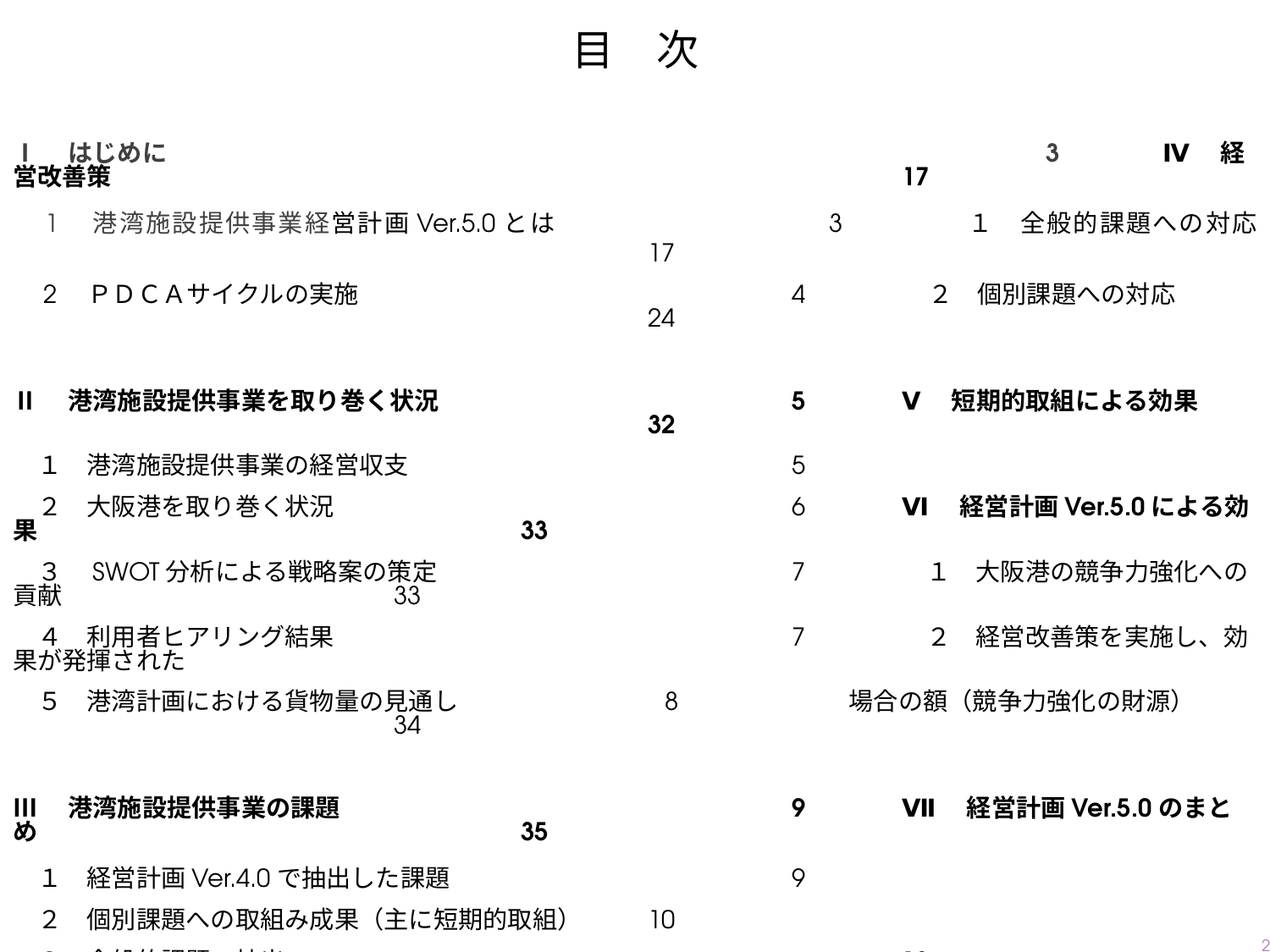

# 目　次
Ⅰ　はじめに							  3	 Ⅳ　経営改善策							17
　1　港湾施設提供事業経営計画Ver.5.0とは		  3	　１　全般的課題への対応					17
　2　ＰＤＣＡサイクルの実施				  4	   ２　個別課題への対応					24

Ⅱ　港湾施設提供事業を取り巻く状況			  5	Ⅴ　短期的取組による効果					32
　１　港湾施設提供事業の経営収支			  5
　２　大阪港を取り巻く状況				  6	Ⅵ　経営計画Ver.5.0による効果				33
　３　SWOT分析による戦略案の策定			  7	　１　大阪港の競争力強化への貢献			33
　４　利用者ヒアリング結果				  7	　２　経営改善策を実施し、効果が発揮された
　５　港湾計画における貨物量の見通し		  8	　　　場合の額（競争力強化の財源）			34

Ⅲ　港湾施設提供事業の課題				  9	Ⅶ　経営計画Ver.5.0のまとめ				35
　１　経営計画Ver.4.0で抽出した課題			  9
　２　個別課題への取組み成果（主に短期的取組）	10
　３　全般的課題の抽出					13
　４　個別課題の抽出						14

2